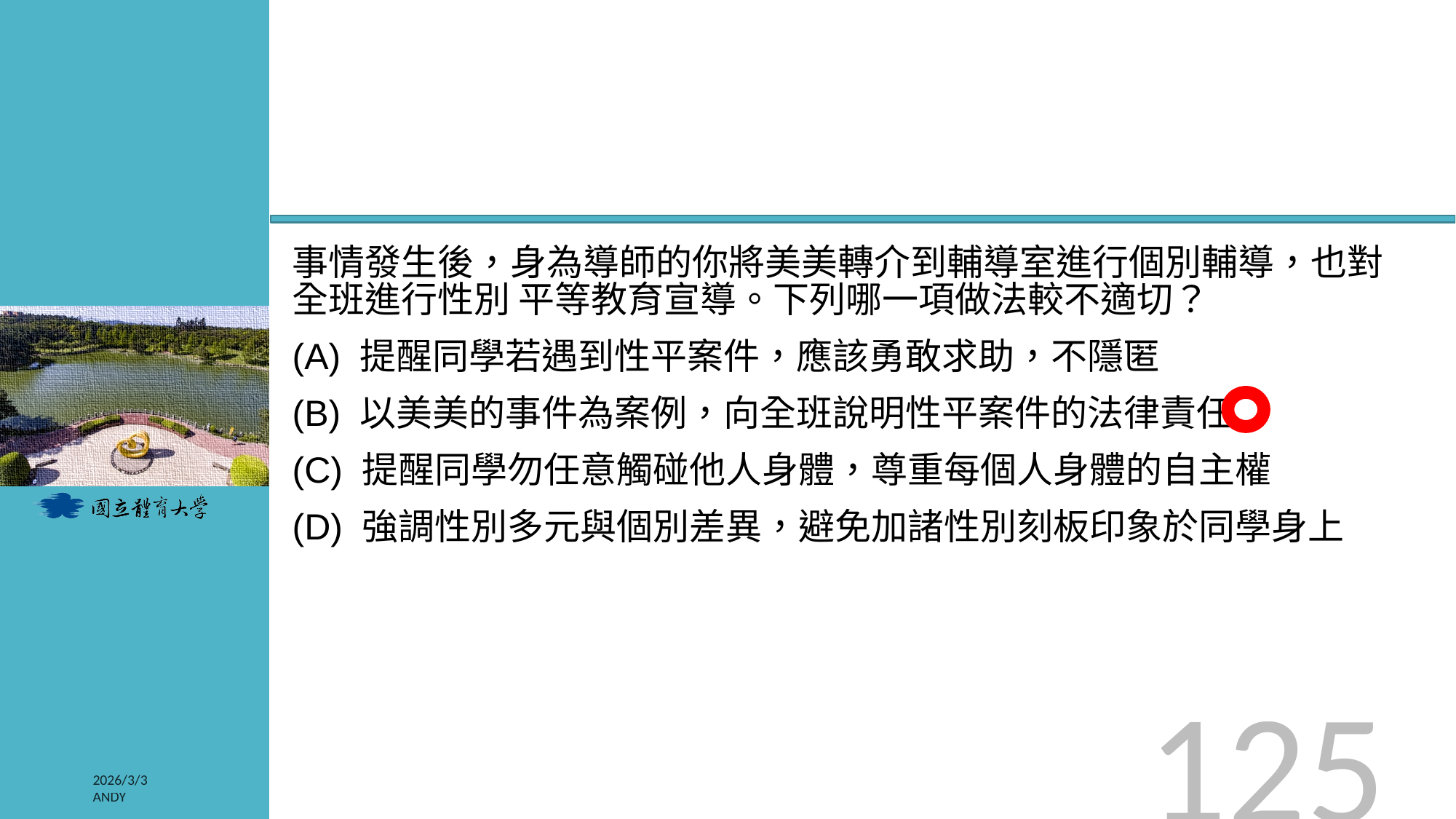

#
事情發生後，身為導師的你將美美轉介到輔導室進行個別輔導，也對全班進行性別 平等教育宣導。下列哪一項做法較不適切？
(A) 提醒同學若遇到性平案件，應該勇敢求助，不隱匿
(B) 以美美的事件為案例，向全班說明性平案件的法律責任
(C) 提醒同學勿任意觸碰他人身體，尊重每個人身體的自主權
(D) 強調性別多元與個別差異，避免加諸性別刻板印象於同學身上

125
2026/3/3
Andy